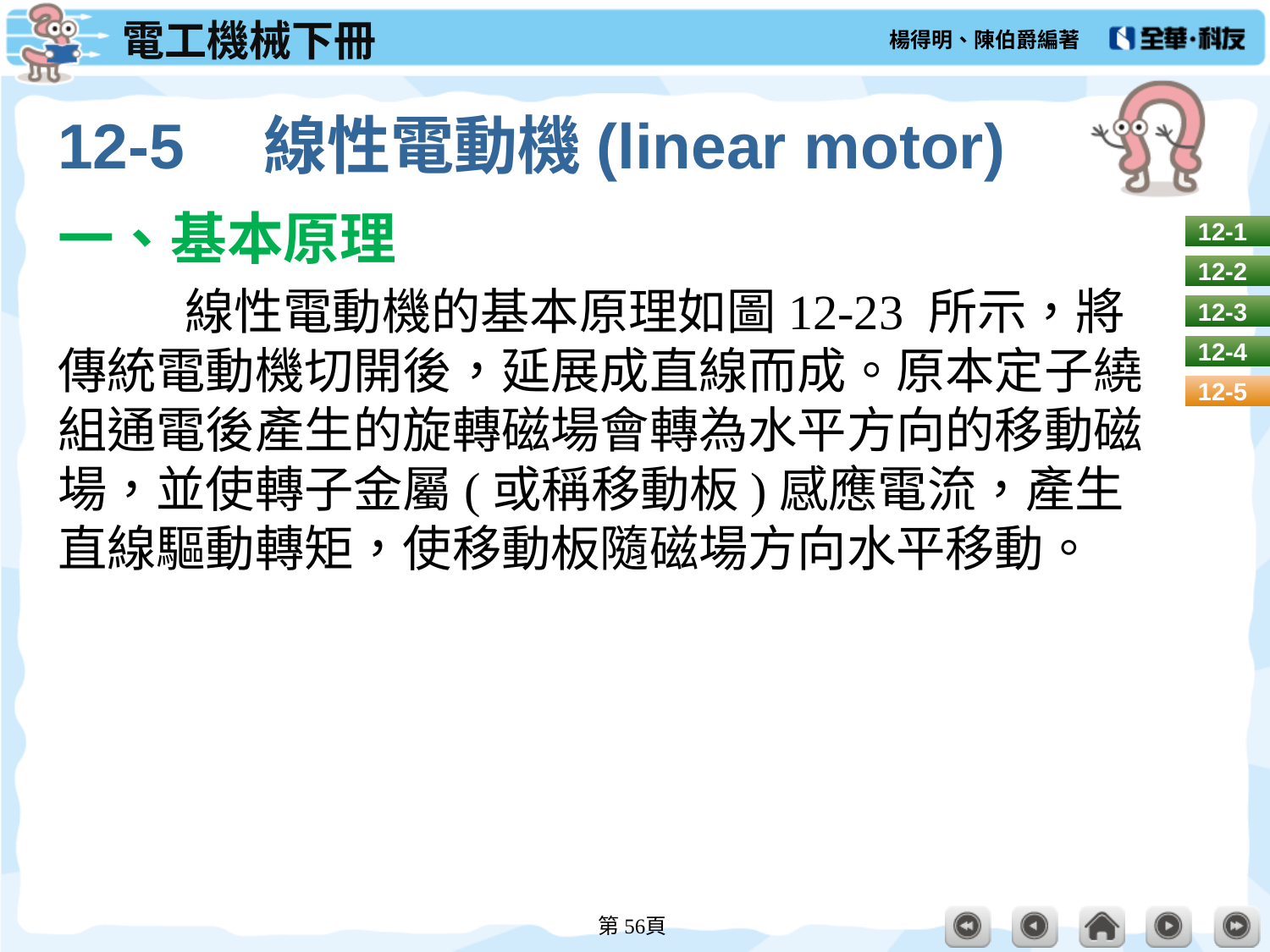

# 12-5　線性電動機(linear motor)
一、基本原理
	線性電動機的基本原理如圖12-23 所示，將傳統電動機切開後，延展成直線而成。原本定子繞組通電後產生的旋轉磁場會轉為水平方向的移動磁場，並使轉子金屬(或稱移動板)感應電流，產生直線驅動轉矩，使移動板隨磁場方向水平移動。